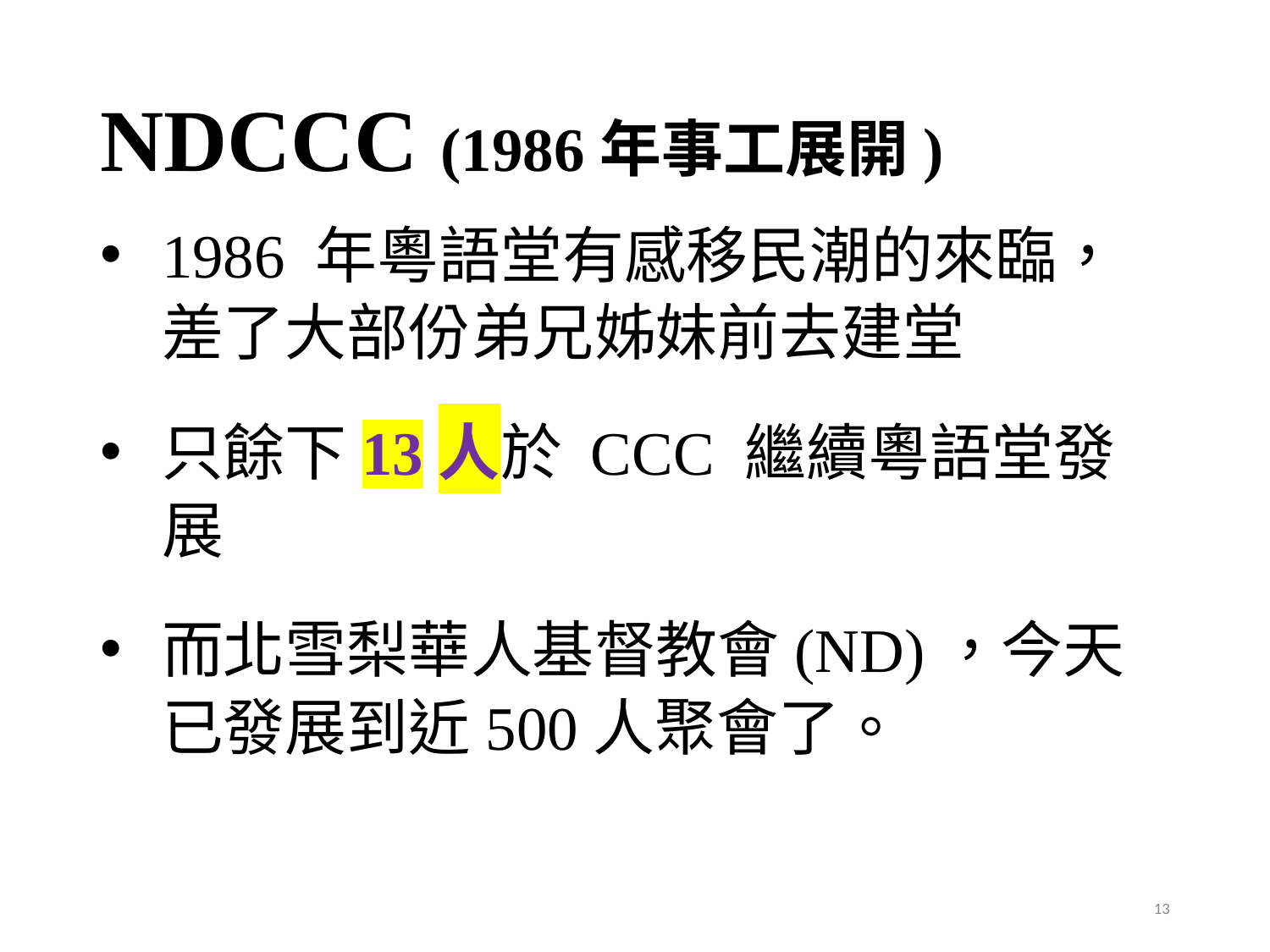

# NDCCC (1986年事工展開)
1986 年粵語堂有感移民潮的來臨，差了大部份弟兄姊妹前去建堂
只餘下13人於 CCC 繼續粵語堂發展
而北雪梨華人基督教會(ND)，今天已發展到近500人聚會了。
13